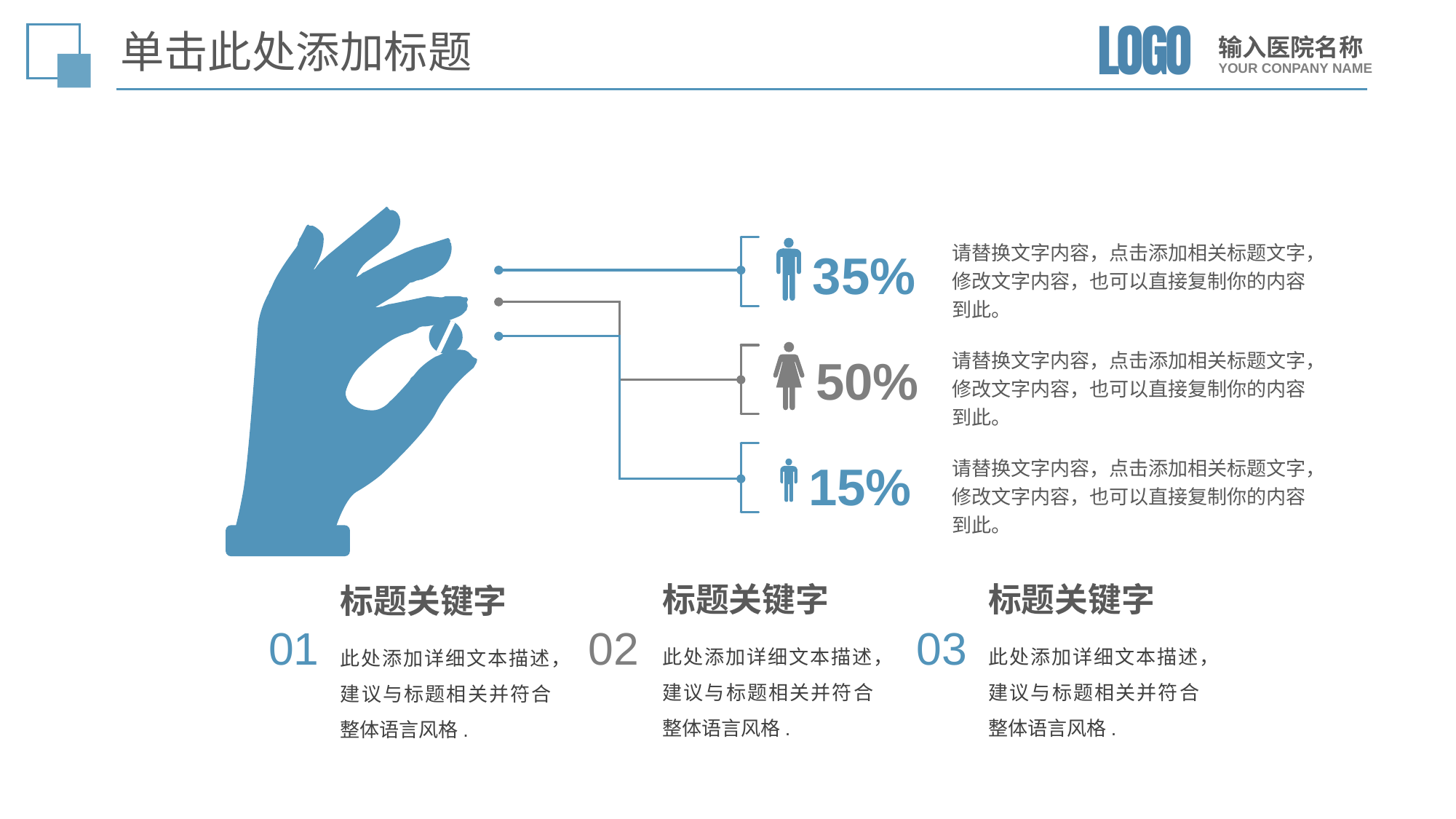

LOGO
输入医院名称
YOUR CONPANY NAME

单击此处添加标题

35%
请替换文字内容，点击添加相关标题文字，修改文字内容，也可以直接复制你的内容到此。

50%

请替换文字内容，点击添加相关标题文字，修改文字内容，也可以直接复制你的内容到此。
15%
请替换文字内容，点击添加相关标题文字，修改文字内容，也可以直接复制你的内容到此。

标题关键字
标题关键字
标题关键字
01
02
03
此处添加详细文本描述，建议与标题相关并符合整体语言风格.
此处添加详细文本描述，建议与标题相关并符合整体语言风格.
此处添加详细文本描述，建议与标题相关并符合整体语言风格.